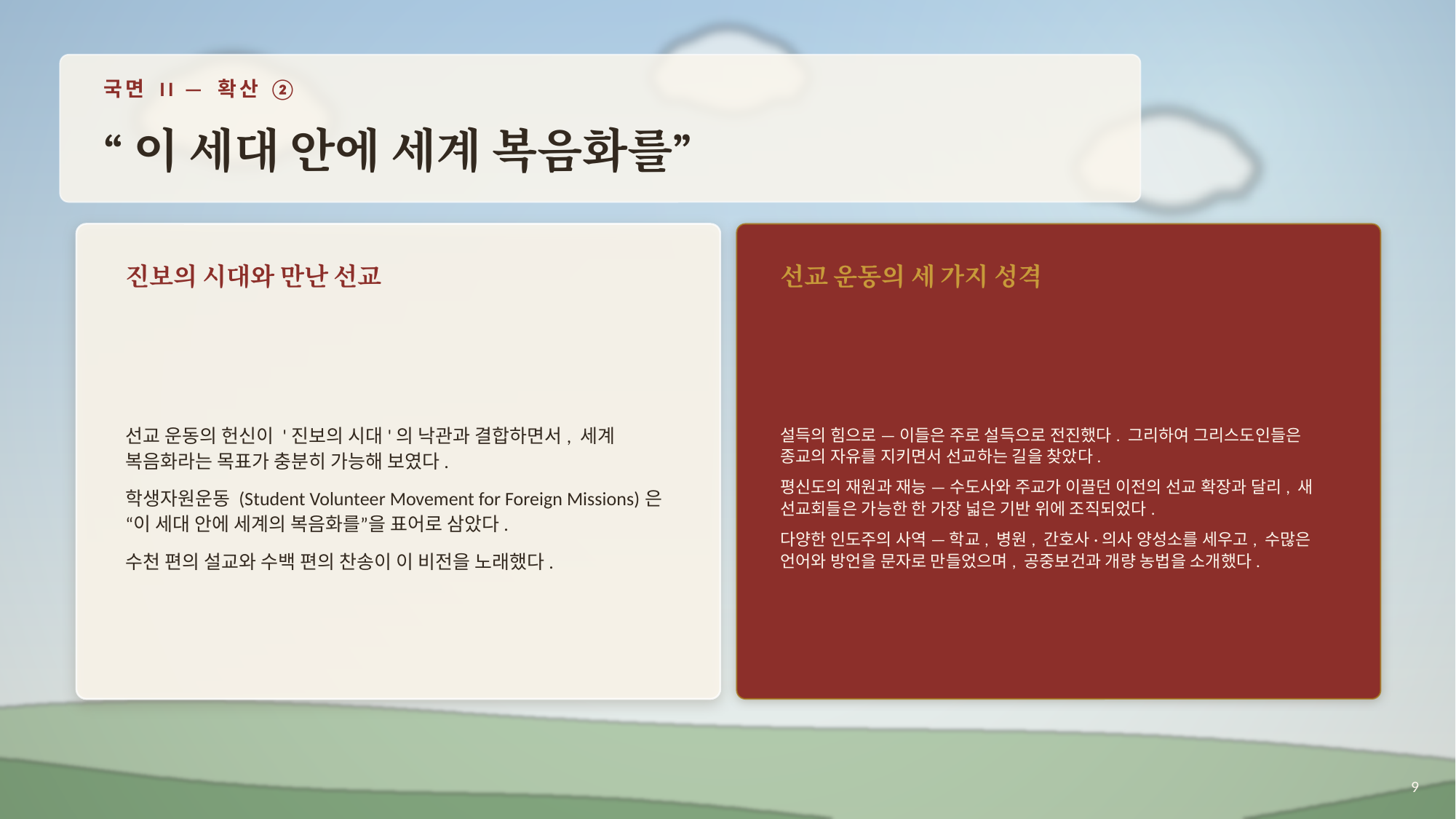

국면 II — 확산 ②
“이 세대 안에 세계 복음화를”

진보의 시대와 만난 선교
선교 운동의 세 가지 성격
선교 운동의 헌신이 '진보의 시대'의 낙관과 결합하면서, 세계 복음화라는 목표가 충분히 가능해 보였다.
학생자원운동 (Student Volunteer Movement for Foreign Missions)은 “이 세대 안에 세계의 복음화를”을 표어로 삼았다.
수천 편의 설교와 수백 편의 찬송이 이 비전을 노래했다.
설득의 힘으로 — 이들은 주로 설득으로 전진했다. 그리하여 그리스도인들은 종교의 자유를 지키면서 선교하는 길을 찾았다.
평신도의 재원과 재능 — 수도사와 주교가 이끌던 이전의 선교 확장과 달리, 새 선교회들은 가능한 한 가장 넓은 기반 위에 조직되었다.
다양한 인도주의 사역 — 학교, 병원, 간호사·의사 양성소를 세우고, 수많은 언어와 방언을 문자로 만들었으며, 공중보건과 개량 농법을 소개했다.
9